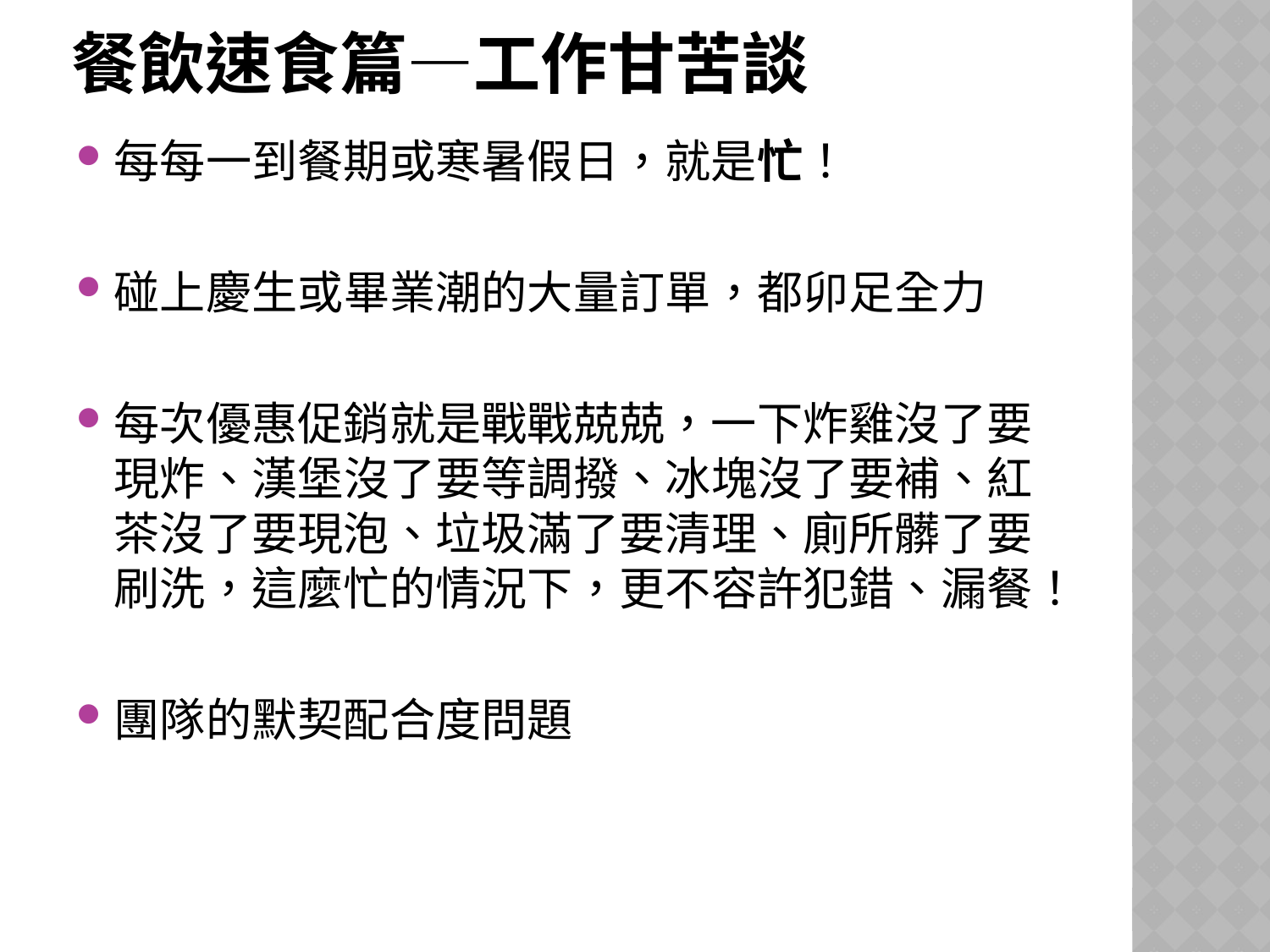

# 餐飲速食篇—工作甘苦談
每每一到餐期或寒暑假日，就是忙！

碰上慶生或畢業潮的大量訂單，都卯足全力

每次優惠促銷就是戰戰兢兢，一下炸雞沒了要現炸、漢堡沒了要等調撥、冰塊沒了要補、紅茶沒了要現泡、垃圾滿了要清理、廁所髒了要刷洗，這麼忙的情況下，更不容許犯錯、漏餐！

團隊的默契配合度問題